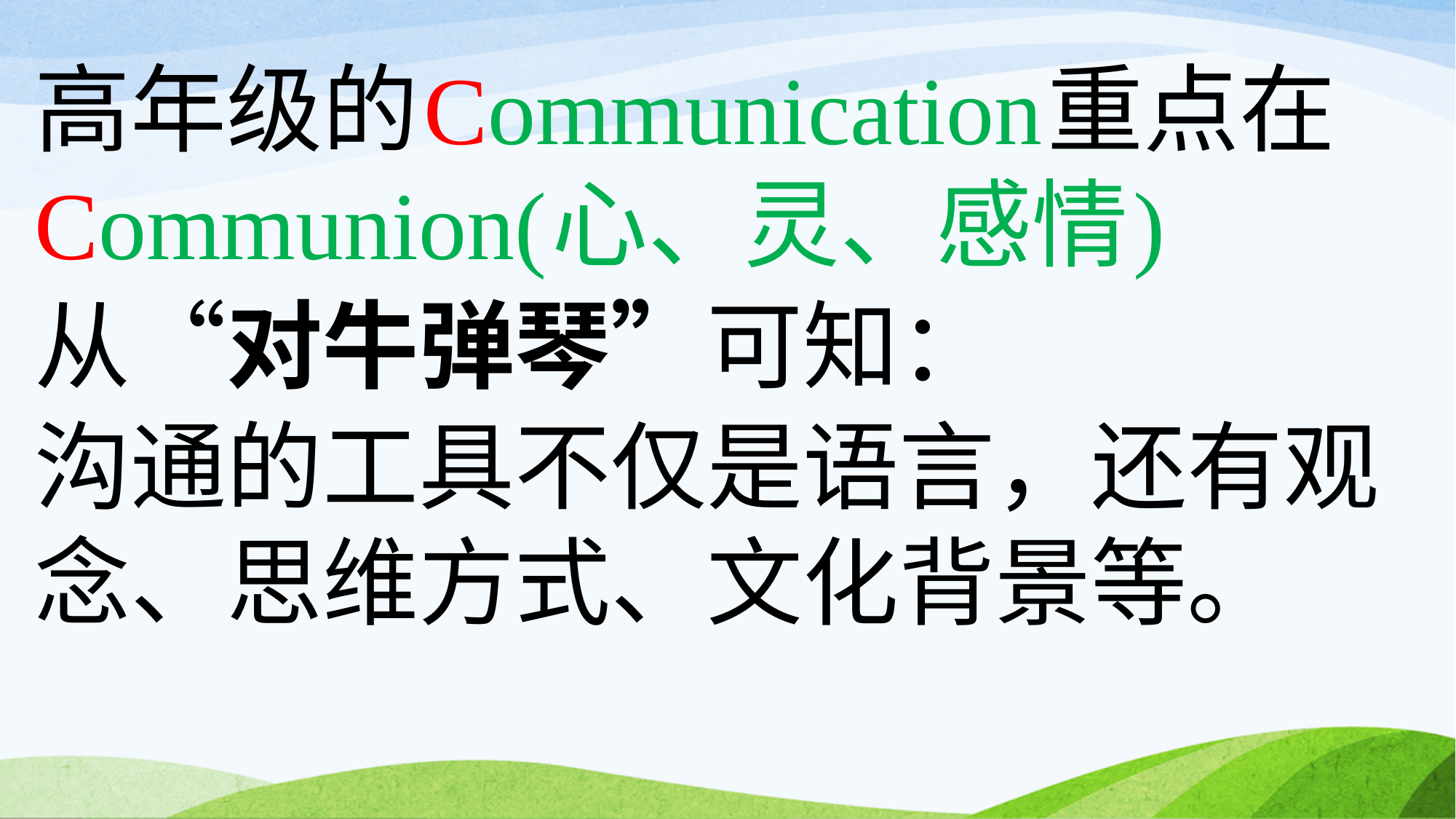

高年级的Communication重点在Communion(心、灵、感情)
从“对牛弹琴”可知：
沟通的工具不仅是语言，还有观念、思维方式、文化背景等。